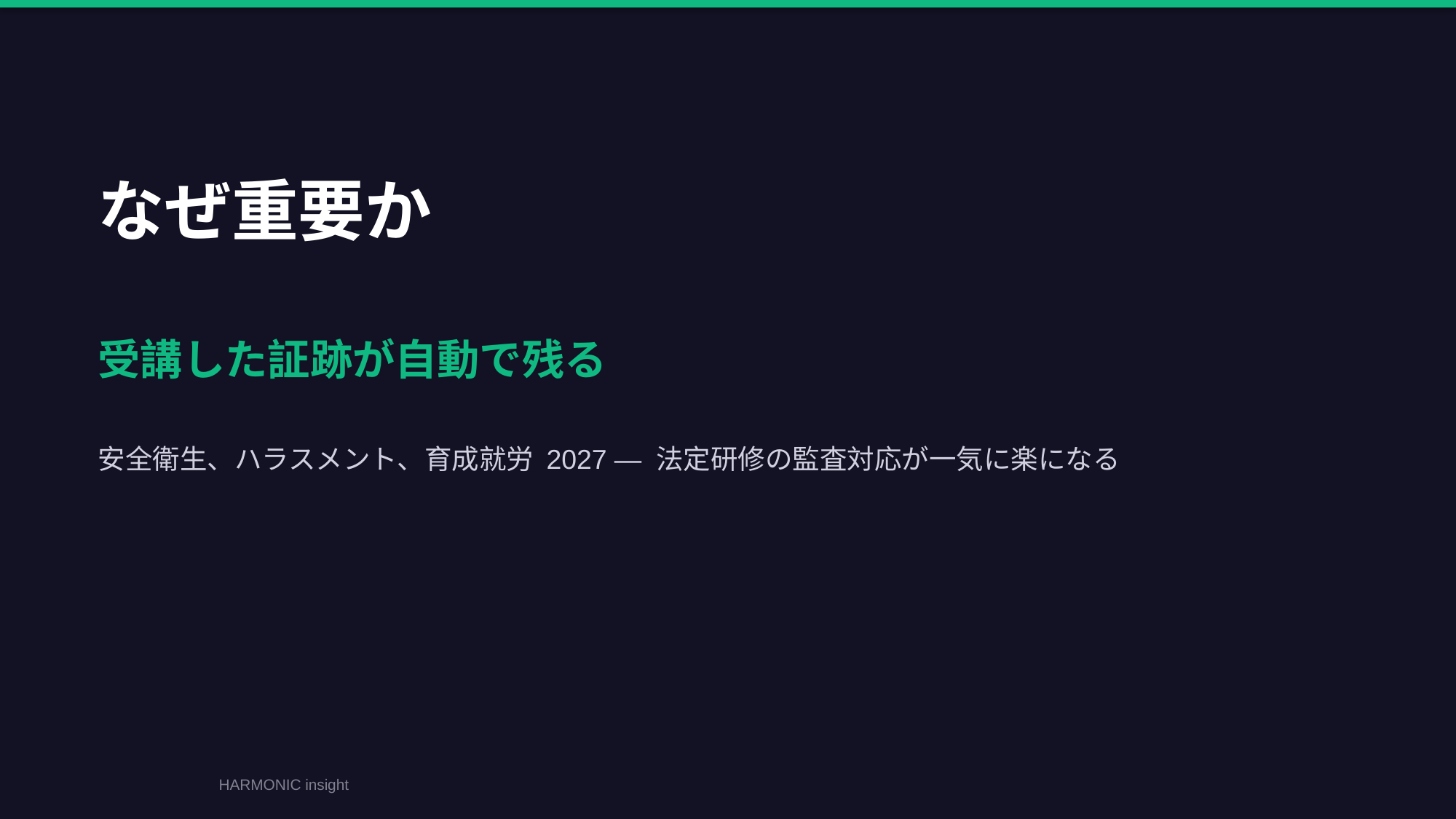

なぜ重要か
受講した証跡が自動で残る
安全衛生、ハラスメント、育成就労 2027 — 法定研修の監査対応が一気に楽になる
HARMONIC insight